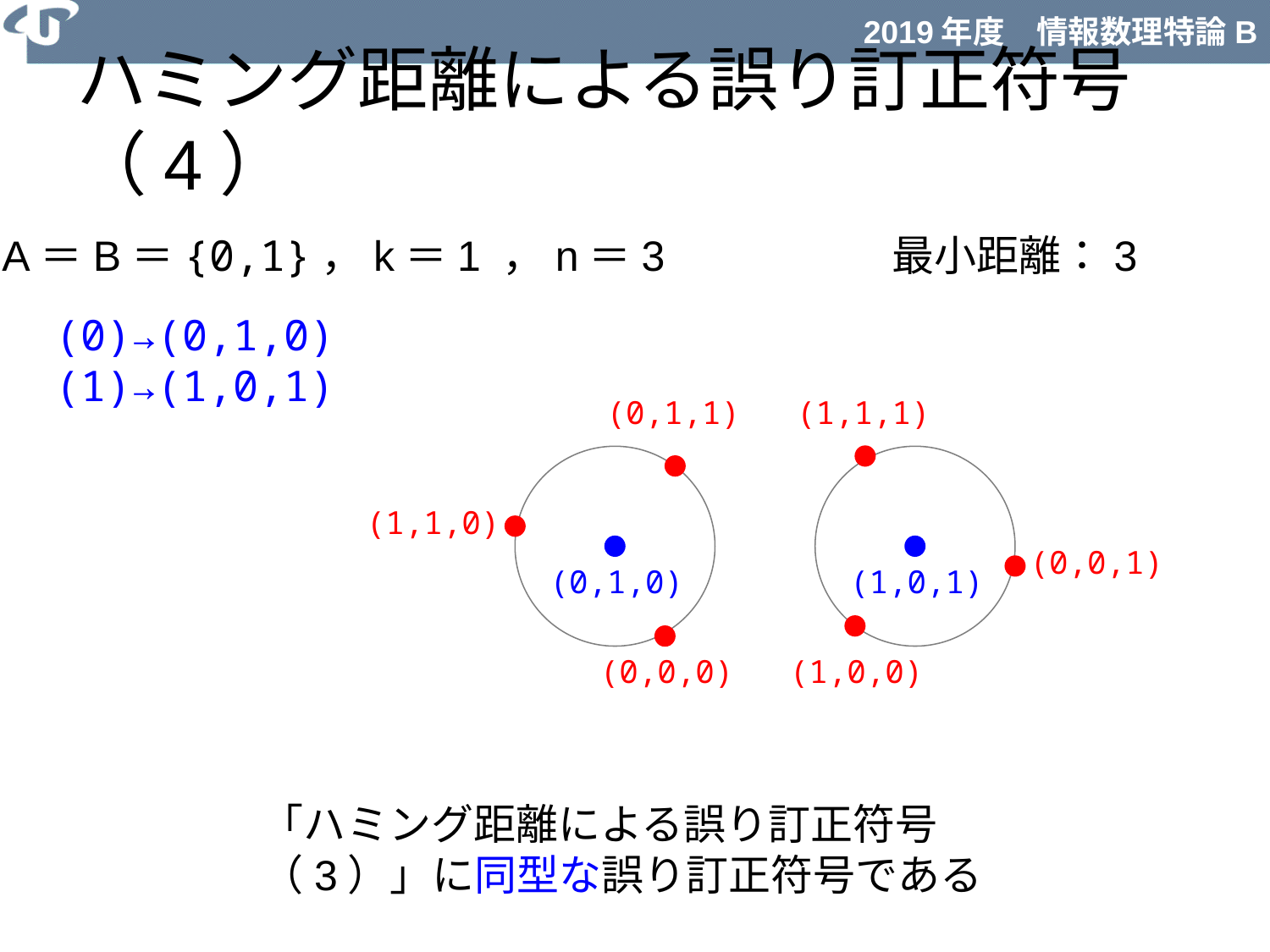

# ハミング距離による誤り訂正符号（4）
A＝B＝{0,1}，k＝1 ，n＝3
最小距離：3
(0)→(0,1,0)
(1)→(1,0,1)
(0,1,1)
(1,1,1)

(1,1,0)

(0,0,1)
(0,1,0)
(1,0,1)

(0,0,0)
(1,0,0)
「ハミング距離による誤り訂正符号（3）」に同型な誤り訂正符号である